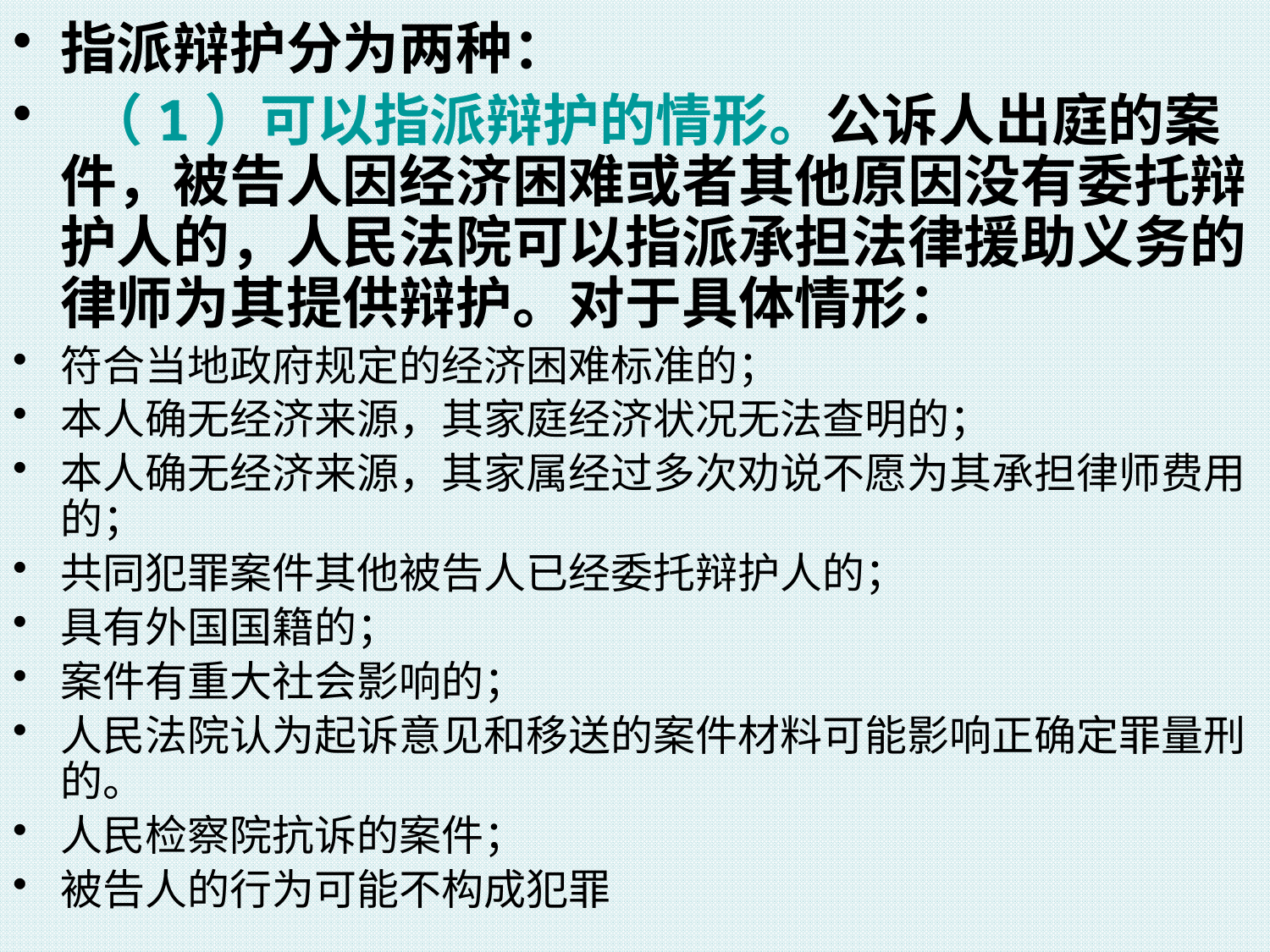

指派辩护分为两种：
 （1）可以指派辩护的情形。公诉人出庭的案件，被告人因经济困难或者其他原因没有委托辩护人的，人民法院可以指派承担法律援助义务的律师为其提供辩护。对于具体情形：
符合当地政府规定的经济困难标准的；
本人确无经济来源，其家庭经济状况无法查明的；
本人确无经济来源，其家属经过多次劝说不愿为其承担律师费用的；
共同犯罪案件其他被告人已经委托辩护人的；
具有外国国籍的；
案件有重大社会影响的；
人民法院认为起诉意见和移送的案件材料可能影响正确定罪量刑的。
人民检察院抗诉的案件；
被告人的行为可能不构成犯罪